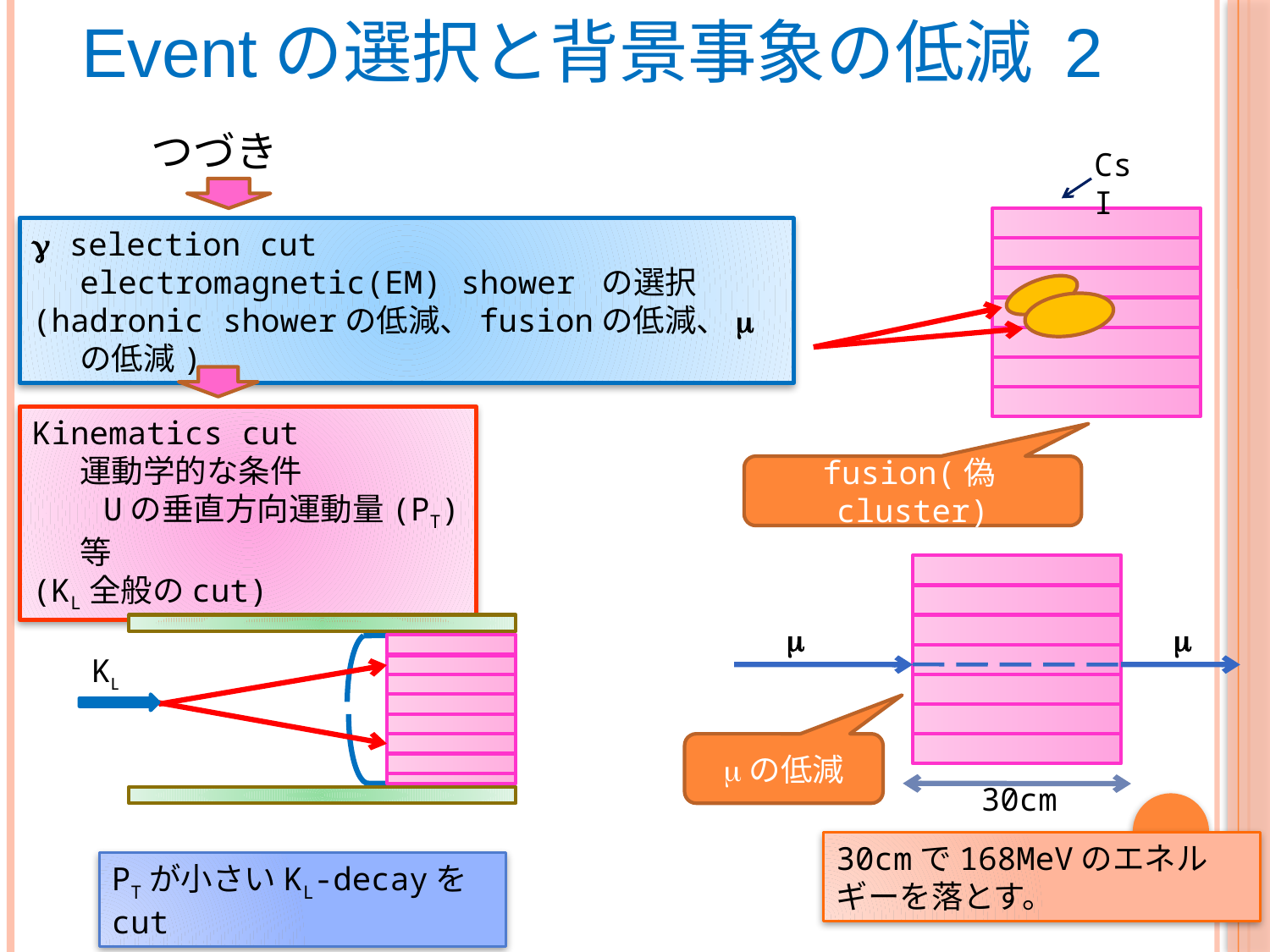

# Eventの選択と背景事象の低減 2
つづき
CsI

fusion(偽cluster)

μの低減

μ
μ
30cm
30cmで168MeVのエネルギーを落とす。

γ selection cut
	electromagnetic(EM) shower の選択
(hadronic showerの低減、fusionの低減、μの低減)

Kinematics cut
	運動学的な条件
　　Uの垂直方向運動量(PT)等
(KL全般のcut)

KL

PTが小さいKL-decayをcut